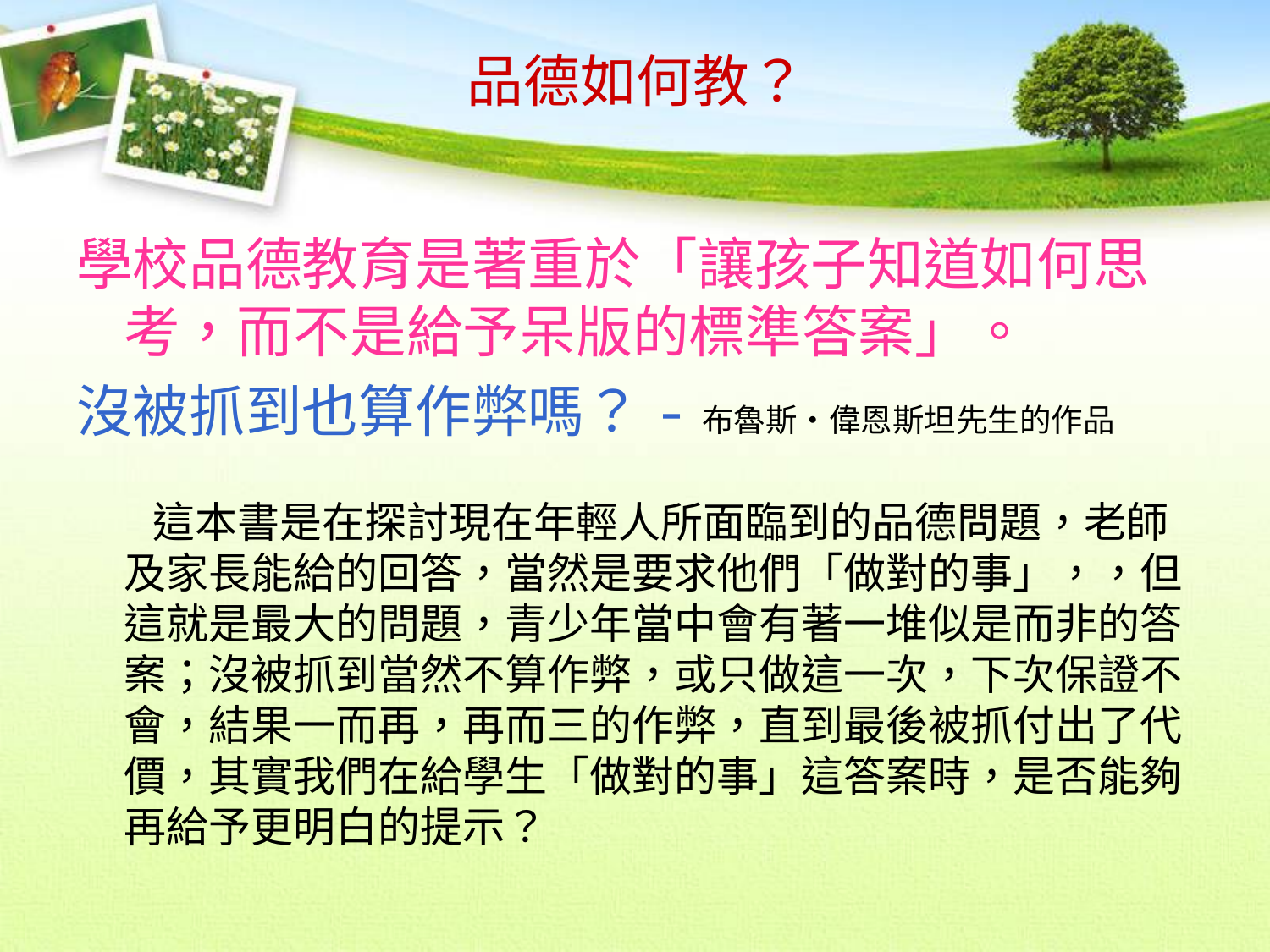

# 品德如何教？
學校品德教育是著重於「讓孩子知道如何思考，而不是給予呆版的標準答案」。
沒被抓到也算作弊嗎？-布魯斯‧偉恩斯坦先生的作品

       這本書是在探討現在年輕人所面臨到的品德問題，老師及家長能給的回答，當然是要求他們「做對的事」，，但這就是最大的問題，青少年當中會有著一堆似是而非的答案；沒被抓到當然不算作弊，或只做這一次，下次保證不會，結果一而再，再而三的作弊，直到最後被抓付出了代價，其實我們在給學生「做對的事」這答案時，是否能夠再給予更明白的提示？